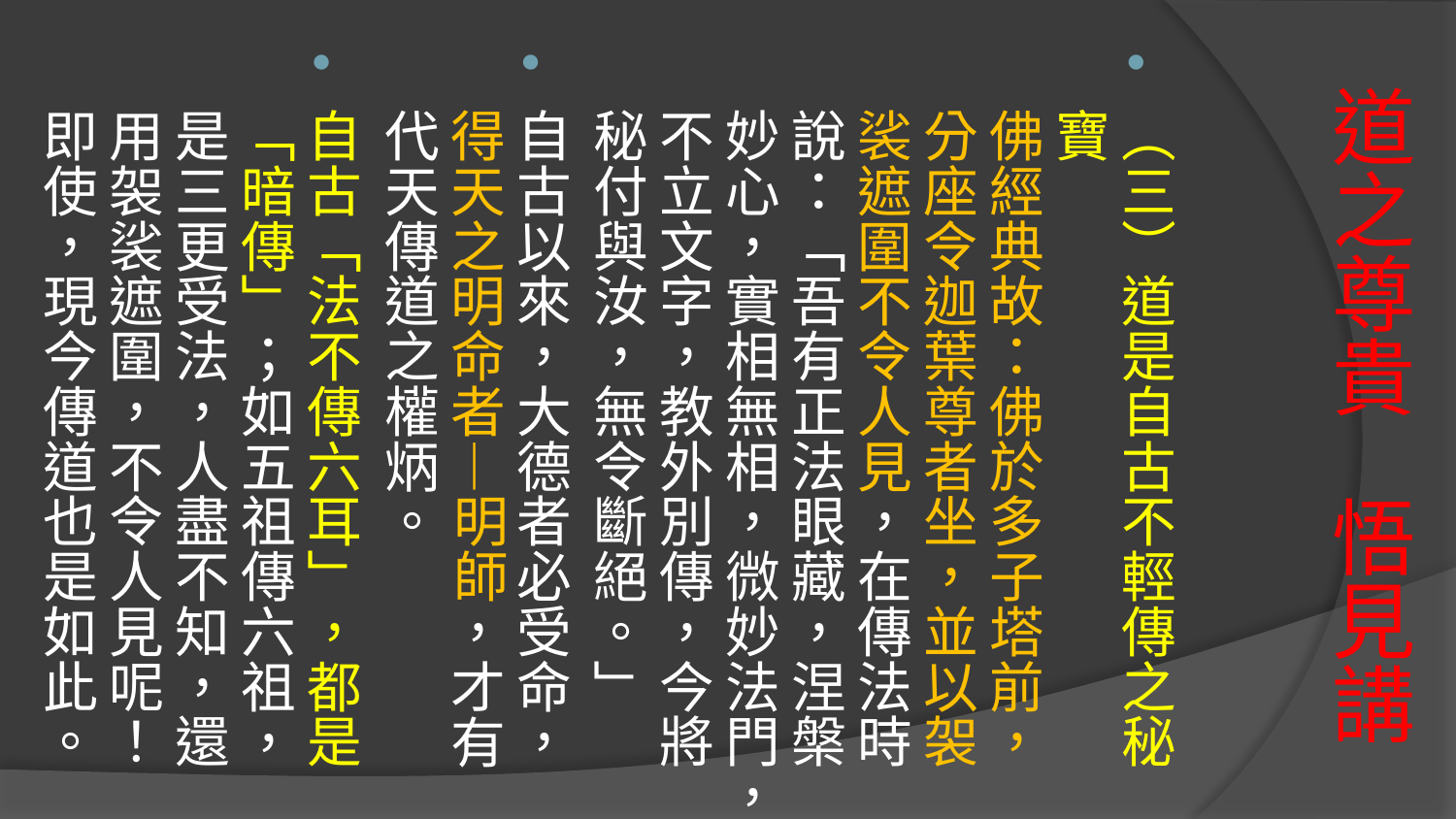

（三）道是自古不輕傳之秘寶
佛經典故：佛於多子塔前，分座令迦葉尊者坐，並以袈裟遮圍不令人見，在傳法時說：「吾有正法眼藏，涅槃妙心，實相無相，微妙法門，不立文字，教外別傳，今將秘付與汝，無令斷絕。」
自古以來，大德者必受命，得天之明命者—明師，才有代天傳道之權炳。
自古「法不傳六耳」，都是「暗傳」；如五祖傳六祖，是三更受法，人盡不知，還用袈裟遮圍，不令人見呢！即使，現今傳道也是如此。
# 道之尊貴    悟見講